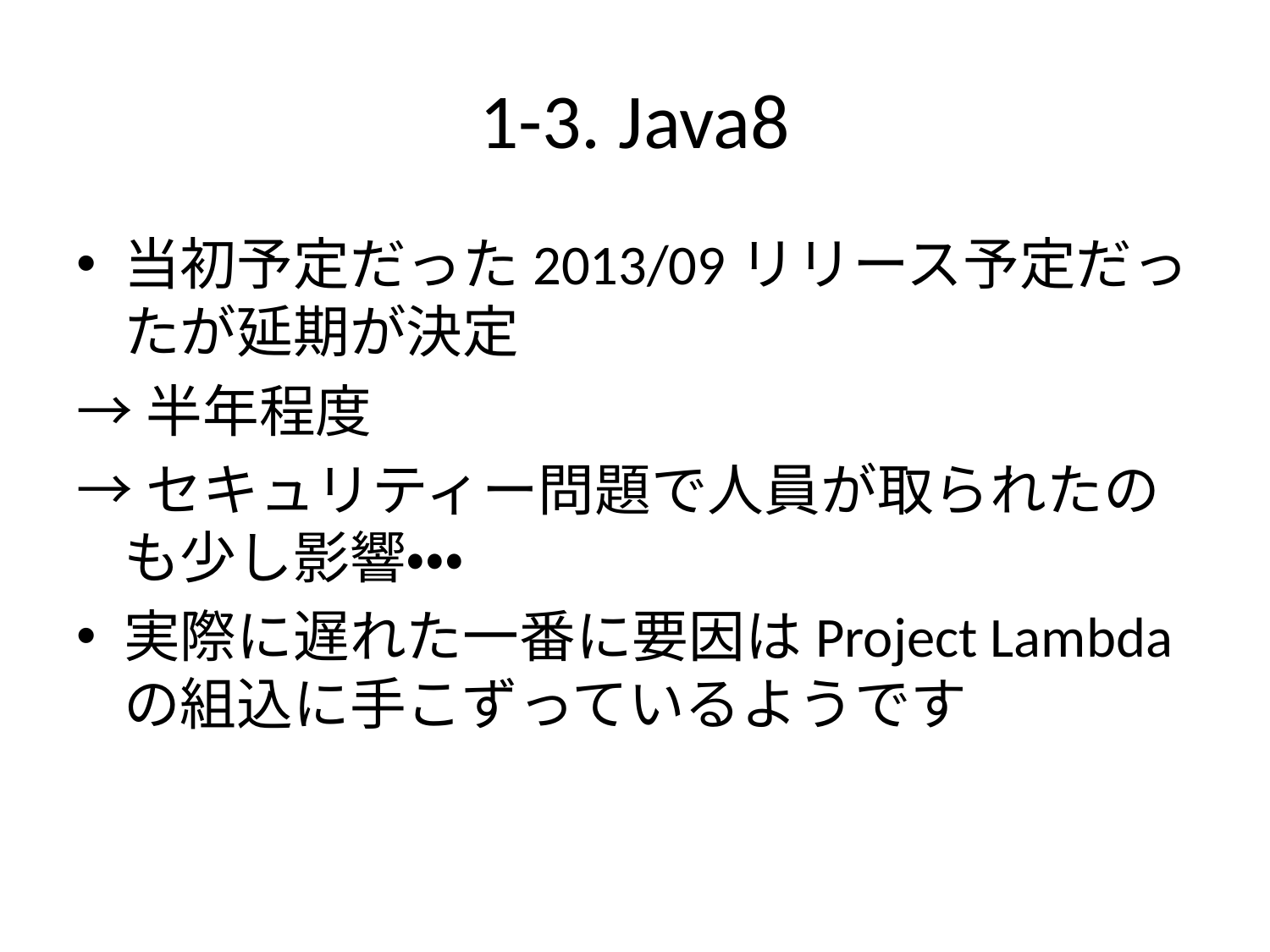

# 1-3. Java8
当初予定だった2013/09リリース予定だったが延期が決定
→半年程度
→セキュリティー問題で人員が取られたのも少し影響・・・
実際に遅れた一番に要因はProject Lambdaの組込に手こずっているようです